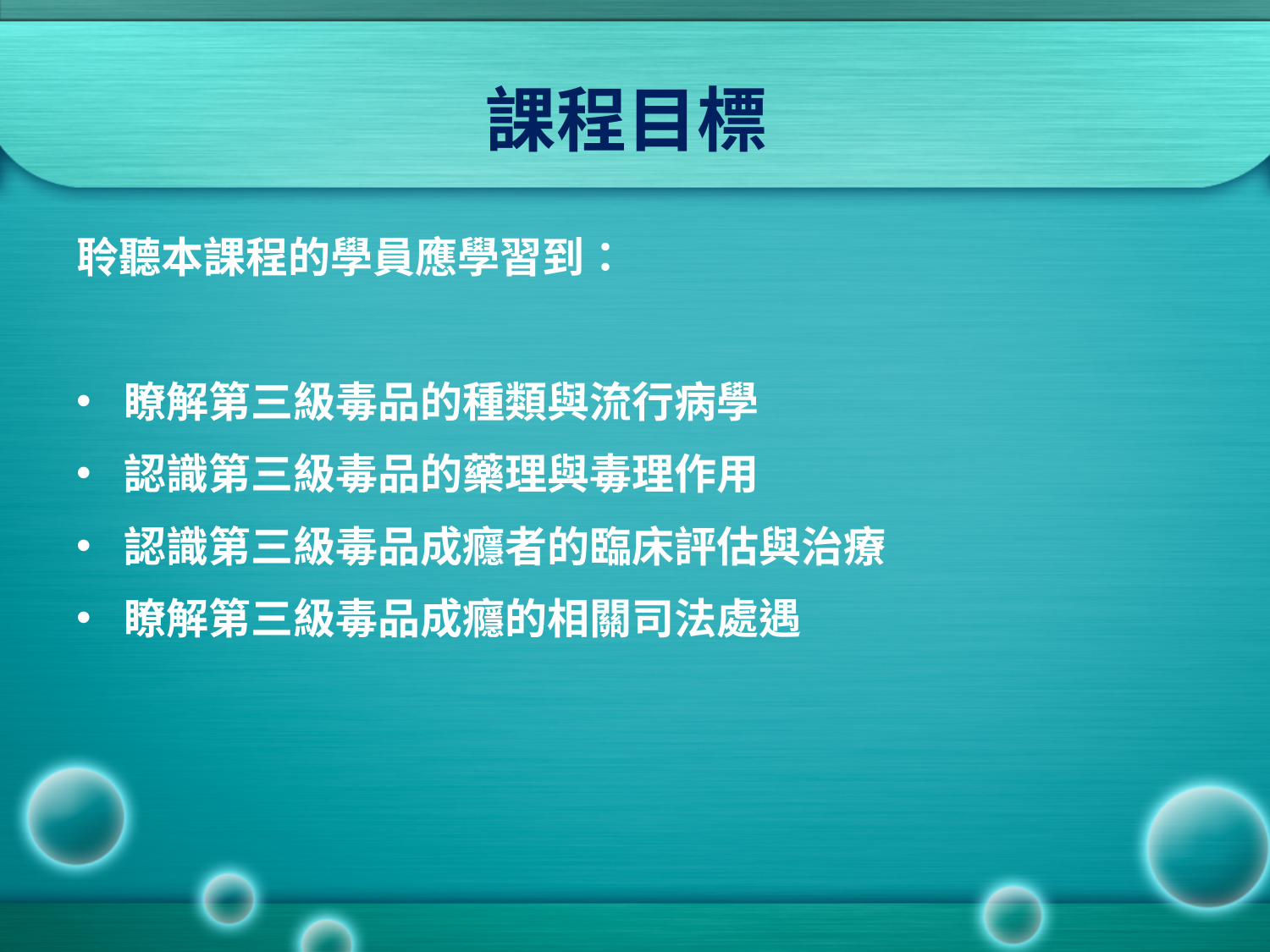

# 課程目標
聆聽本課程的學員應學習到：

瞭解第三級毒品的種類與流行病學
認識第三級毒品的藥理與毒理作用
認識第三級毒品成癮者的臨床評估與治療
瞭解第三級毒品成癮的相關司法處遇